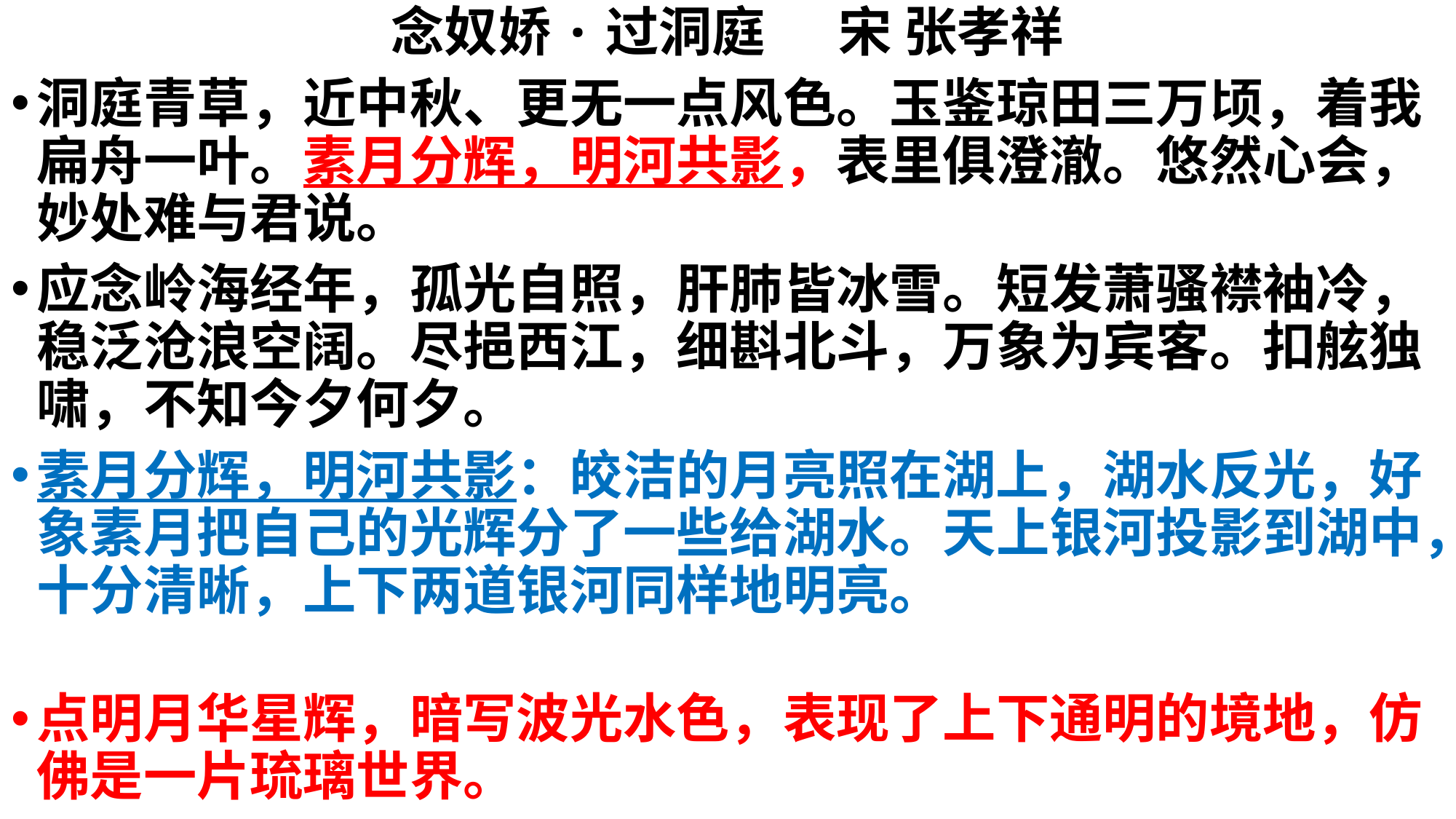

念奴娇·过洞庭      宋 张孝祥
洞庭青草，近中秋、更无一点风色。玉鉴琼田三万顷，着我扁舟一叶。素月分辉，明河共影，表里俱澄澈。悠然心会，妙处难与君说。
应念岭海经年，孤光自照，肝肺皆冰雪。短发萧骚襟袖冷，稳泛沧浪空阔。尽挹西江，细斟北斗，万象为宾客。扣舷独啸，不知今夕何夕。
素月分辉，明河共影：皎洁的月亮照在湖上，湖水反光，好象素月把自己的光辉分了一些给湖水。天上银河投影到湖中，十分清晰，上下两道银河同样地明亮。
点明月华星辉，暗写波光水色，表现了上下通明的境地，仿佛是一片琉璃世界。